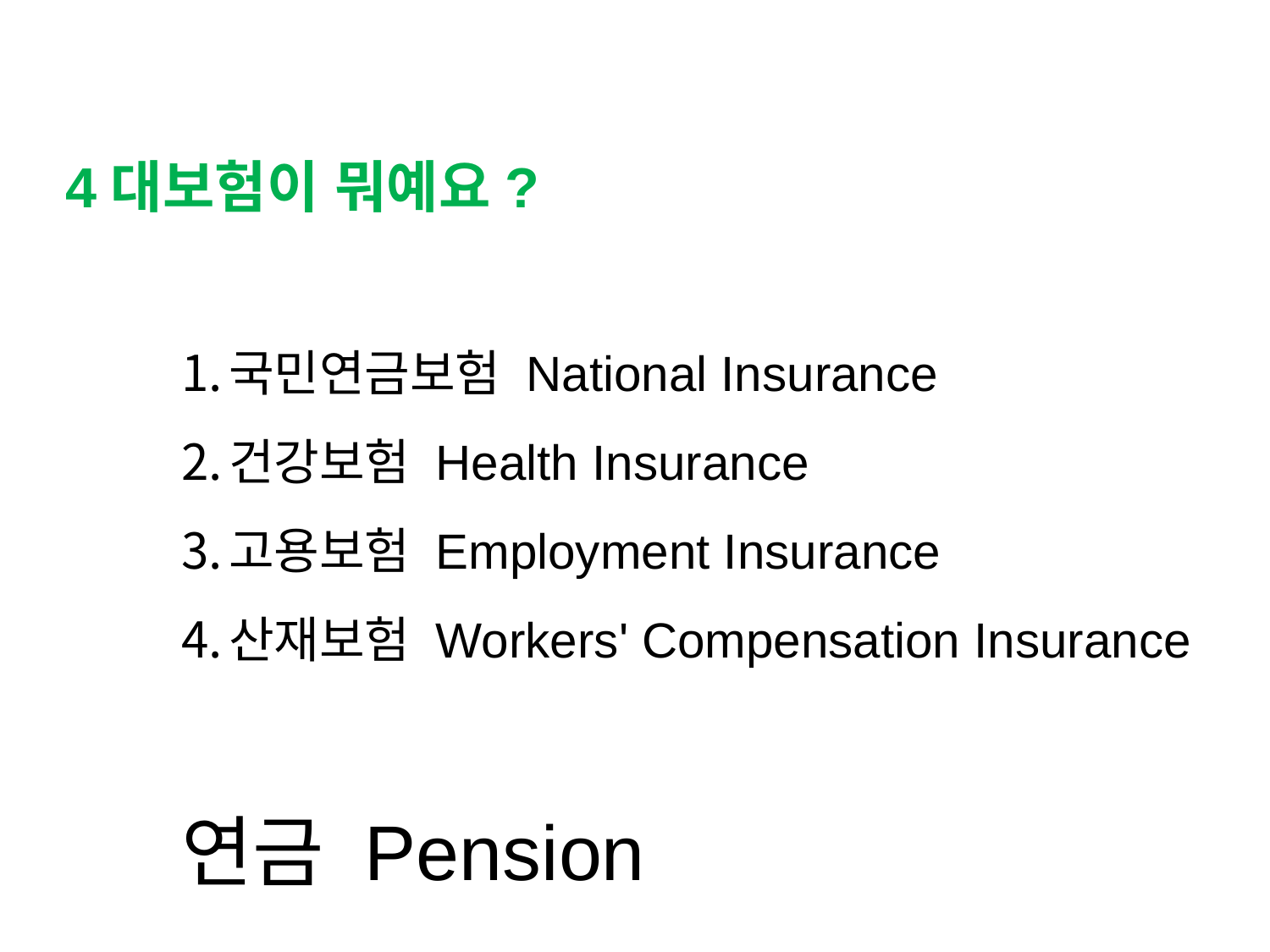

4대보험이 뭐예요?
국민연금보험 National Insurance
건강보험 Health Insurance
고용보험 Employment Insurance
산재보험 Workers' Compensation Insurance

연금 Pension